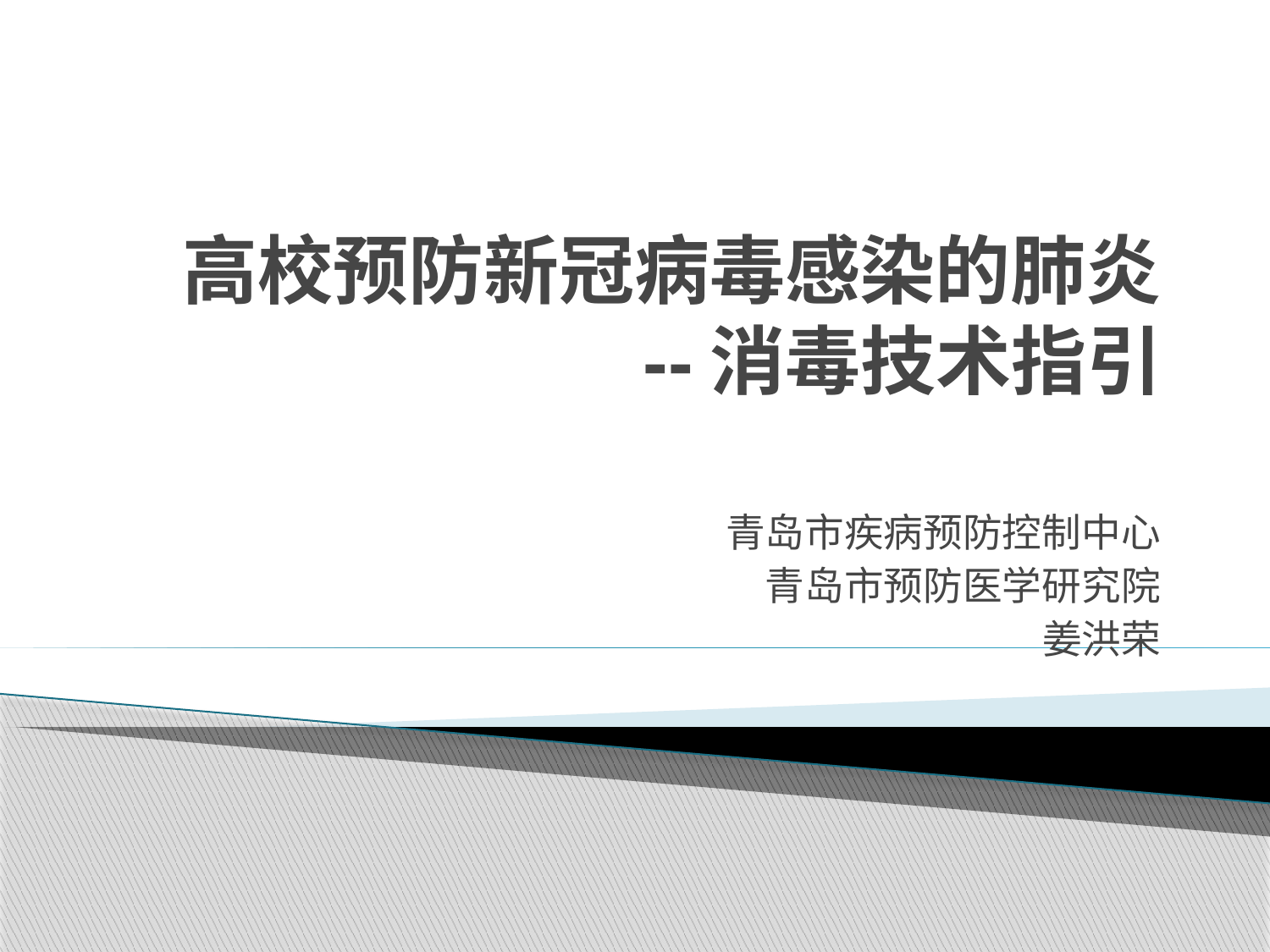

# 高校预防新冠病毒感染的肺炎 --消毒技术指引
青岛市疾病预防控制中心
青岛市预防医学研究院
姜洪荣